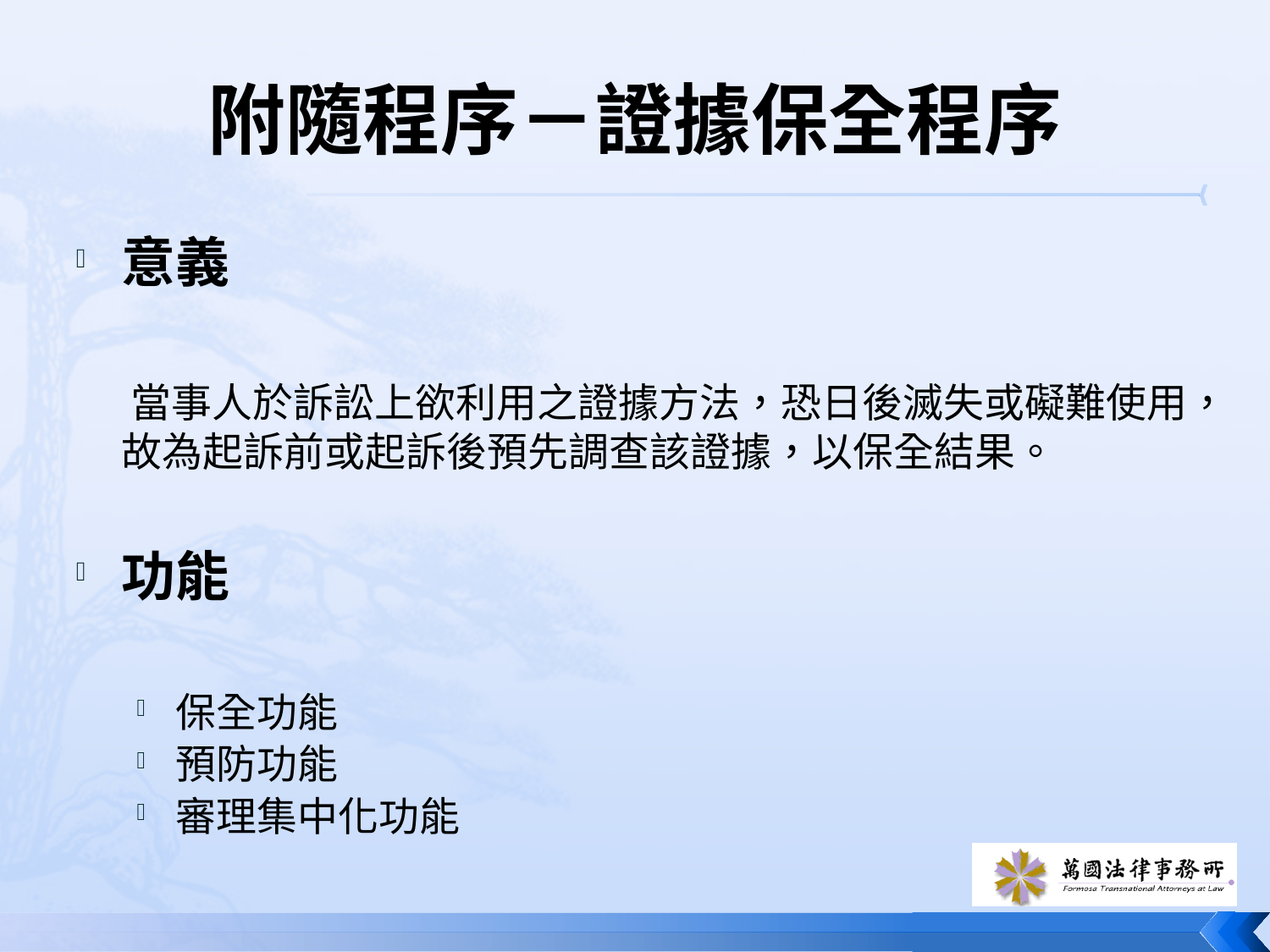

# 附隨程序－證據保全程序
意義

     當事人於訴訟上欲利用之證據方法，恐日後滅失或礙難使用，故為起訴前或起訴後預先調查該證據，以保全結果。

功能

保全功能
預防功能
審理集中化功能